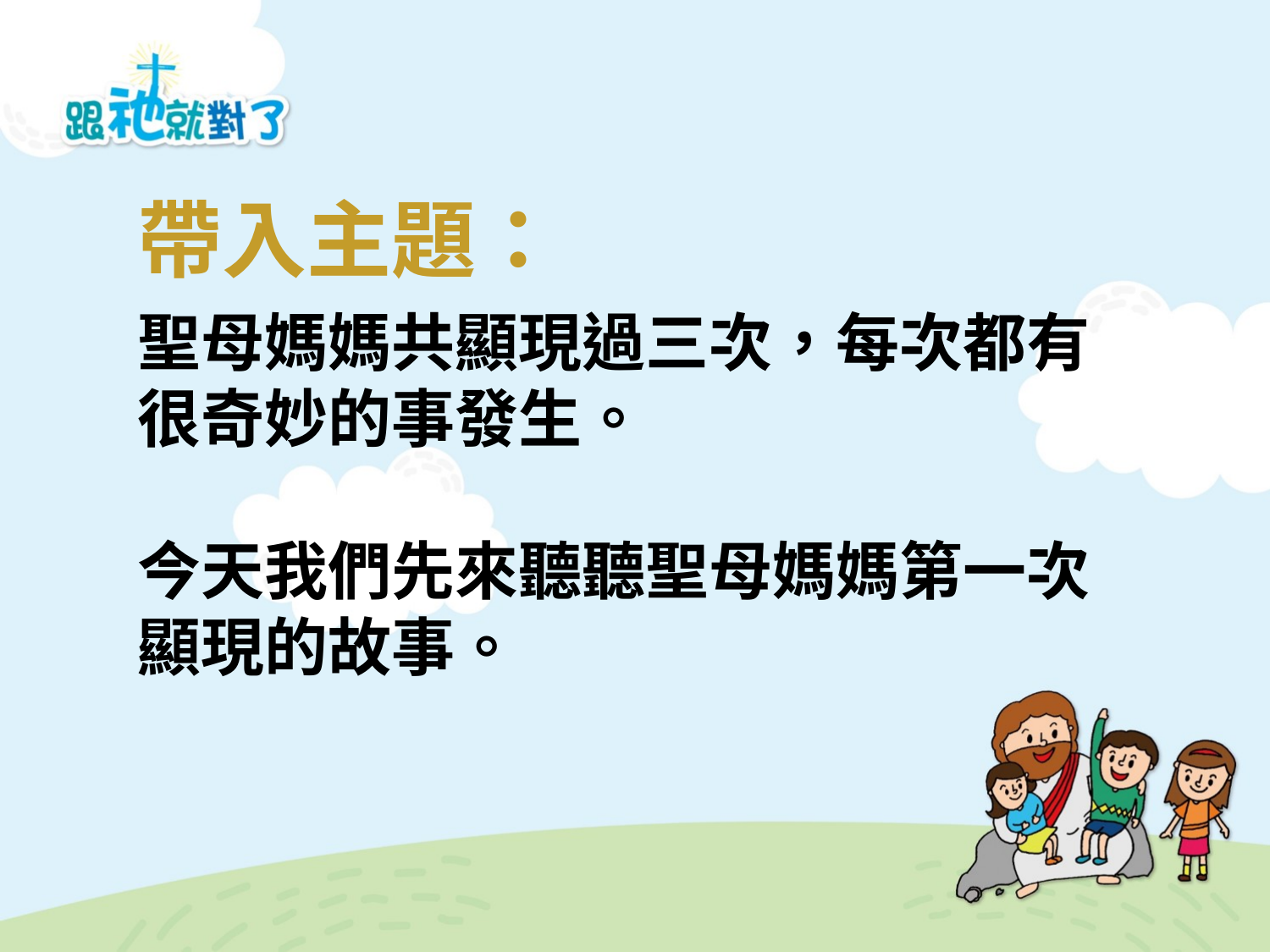

帶入主題：
聖母媽媽共顯現過三次，每次都有很奇妙的事發生。

今天我們先來聽聽聖母媽媽第一次顯現的故事。